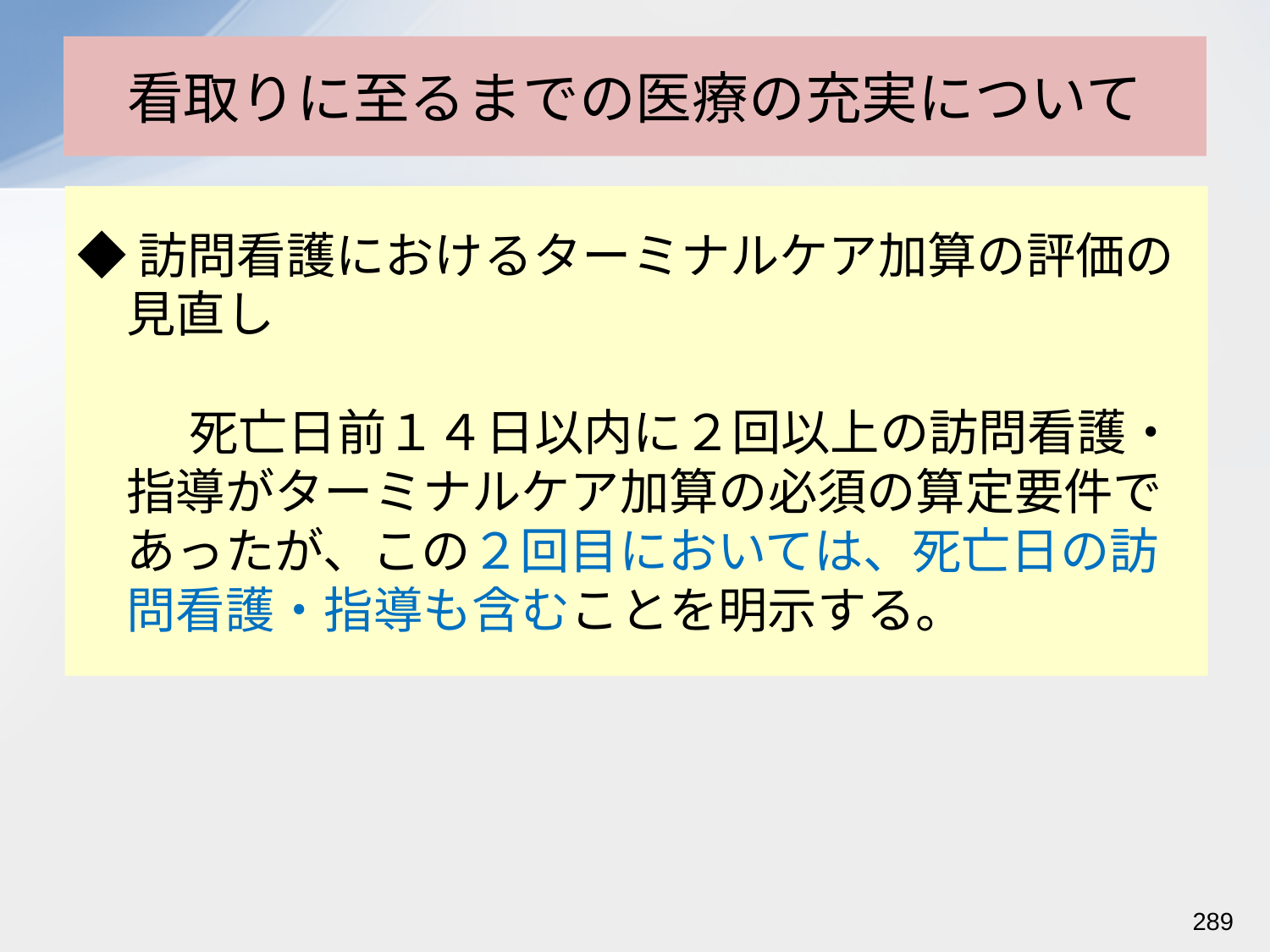

# 看取りに至るまでの医療の充実について
◆訪問看護におけるターミナルケア加算の評価の見直し

　死亡日前１４日以内に２回以上の訪問看護・指導がターミナルケア加算の必須の算定要件であったが、この２回目においては、死亡日の訪問看護・指導も含むことを明示する。
289